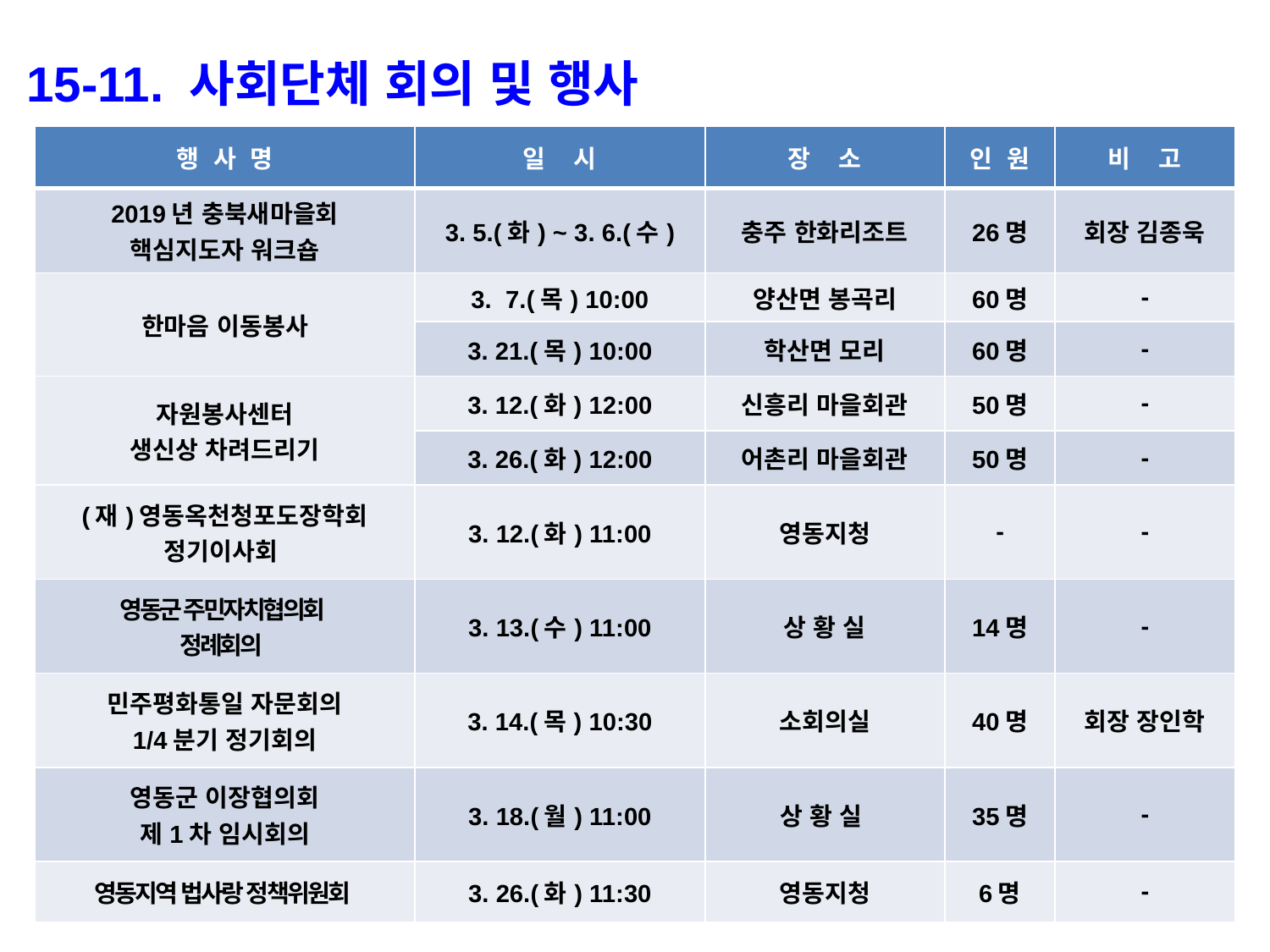

15-11. 사회단체 회의 및 행사
| 행 사 명 | 일 시 | 장 소 | 인 원 | 비 고 |
| --- | --- | --- | --- | --- |
| 2019년 충북새마을회 핵심지도자 워크숍 | 3. 5.(화) ~ 3. 6.(수) | 충주 한화리조트 | 26명 | 회장 김종욱 |
| 한마음 이동봉사 | 3. 7.(목) 10:00 | 양산면 봉곡리 | 60명 | - |
|  | 3. 21.(목) 10:00 | 학산면 모리 | 60명 | - |
| 자원봉사센터 생신상 차려드리기 | 3. 12.(화) 12:00 | 신흥리 마을회관 | 50명 | - |
|  | 3. 26.(화) 12:00 | 어촌리 마을회관 | 50명 | - |
| (재)영동옥천청포도장학회 정기이사회 | 3. 12.(화) 11:00 | 영동지청 | - | - |
| 영동군 주민자치협의회 정례회의 | 3. 13.(수) 11:00 | 상 황 실 | 14명 | - |
| 민주평화통일 자문회의 1/4분기 정기회의 | 3. 14.(목) 10:30 | 소회의실 | 40명 | 회장 장인학 |
| 영동군 이장협의회 제1차 임시회의 | 3. 18.(월) 11:00 | 상 황 실 | 35명 | - |
| 영동지역 법사랑 정책위원회 | 3. 26.(화) 11:30 | 영동지청 | 6명 | - |